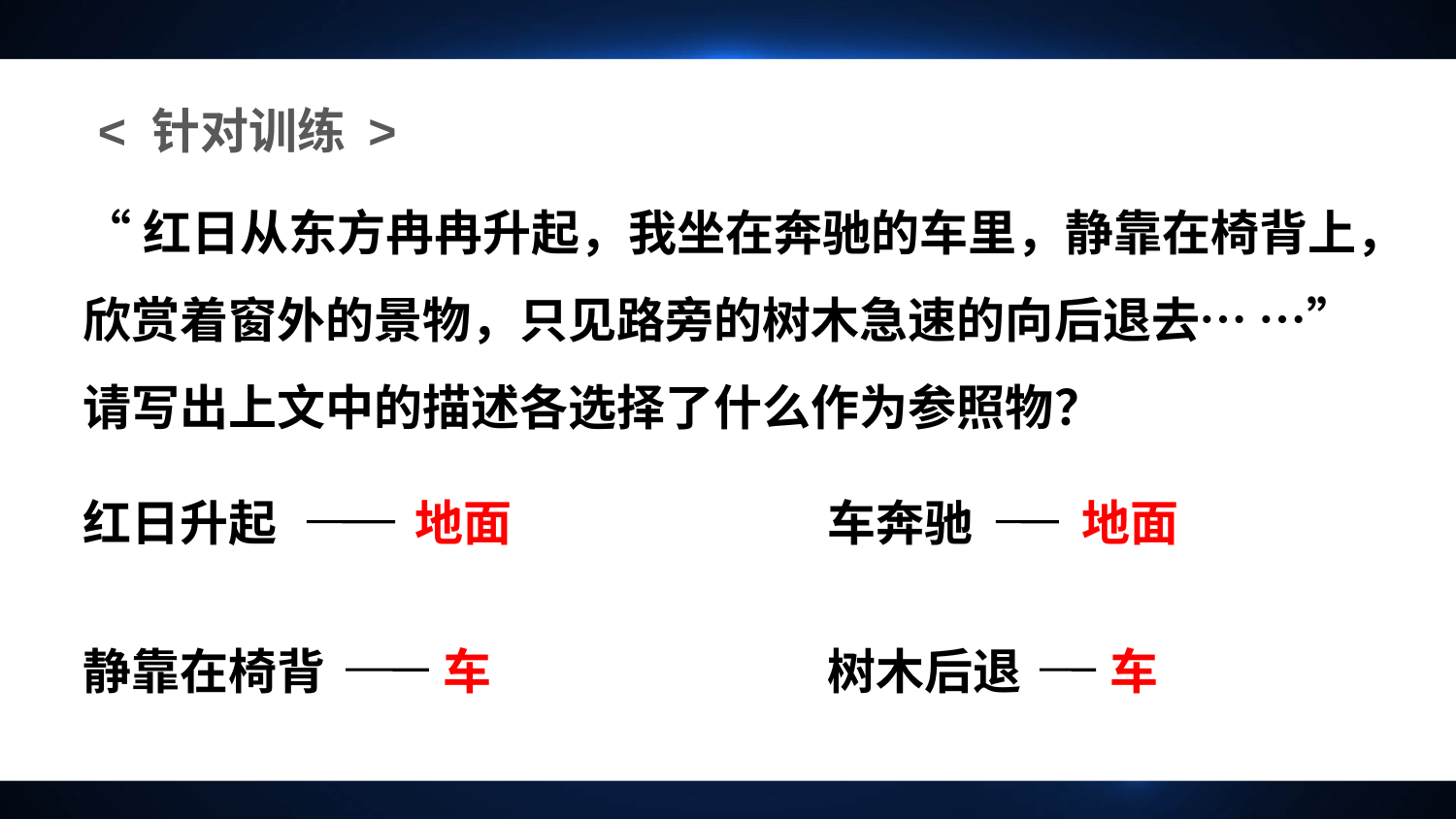

< 针对训练 >
“红日从东方冉冉升起，我坐在奔驰的车里，静靠在椅背上，欣赏着窗外的景物，只见路旁的树木急速的向后退去… …” 请写出上文中的描述各选择了什么作为参照物？
红日升起
车奔驰
地面
地面
静靠在椅背
树木后退
车
车